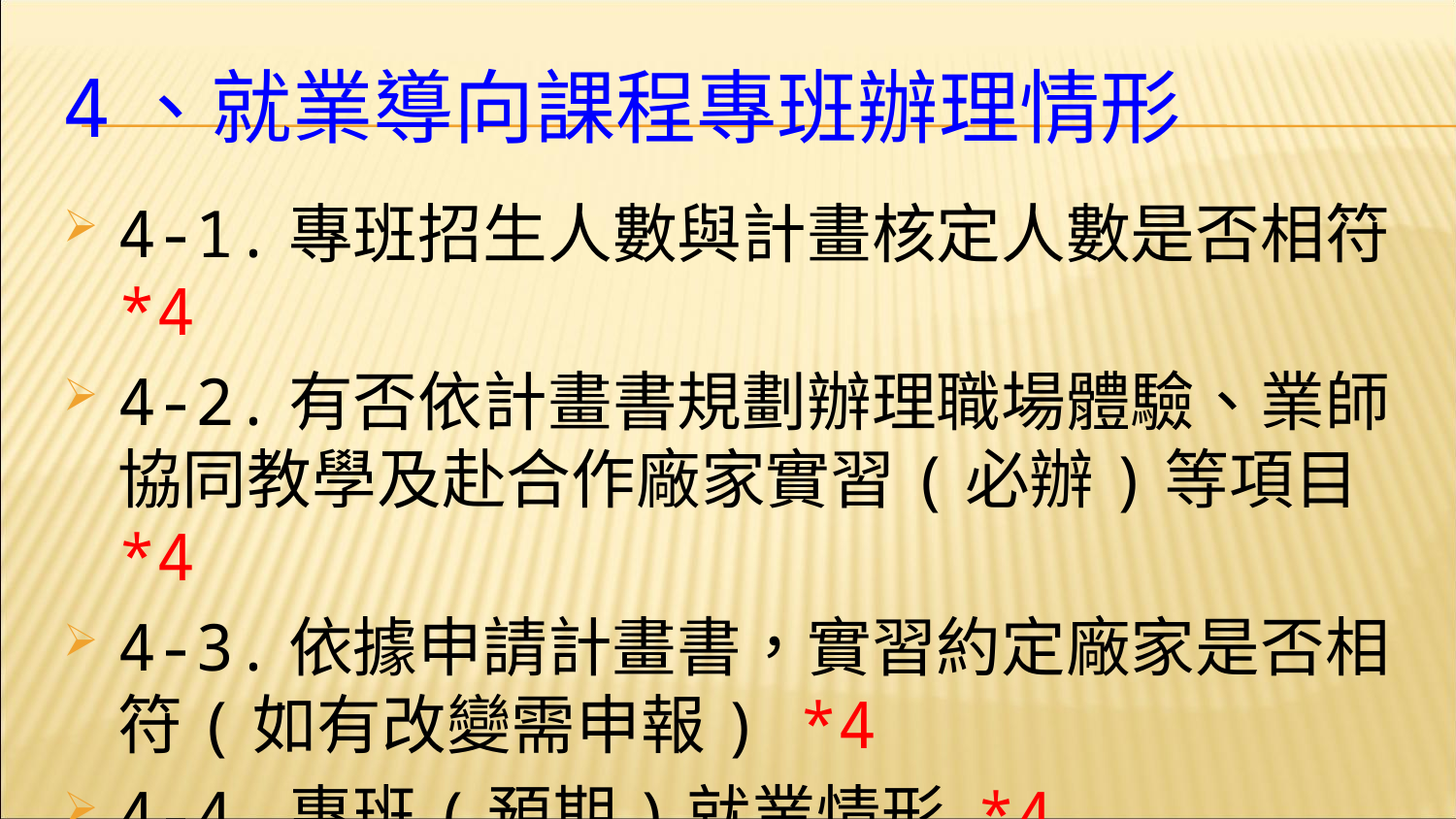

# 4、就業導向課程專班辦理情形
4-1.專班招生人數與計畫核定人數是否相符 *4
4-2.有否依計畫書規劃辦理職場體驗、業師協同教學及赴合作廠家實習(必辦)等項目 *4
4-3.依據申請計畫書，實習約定廠家是否相符(如有改變需申報) *4
4-4.專班(預期)就業情形 *4